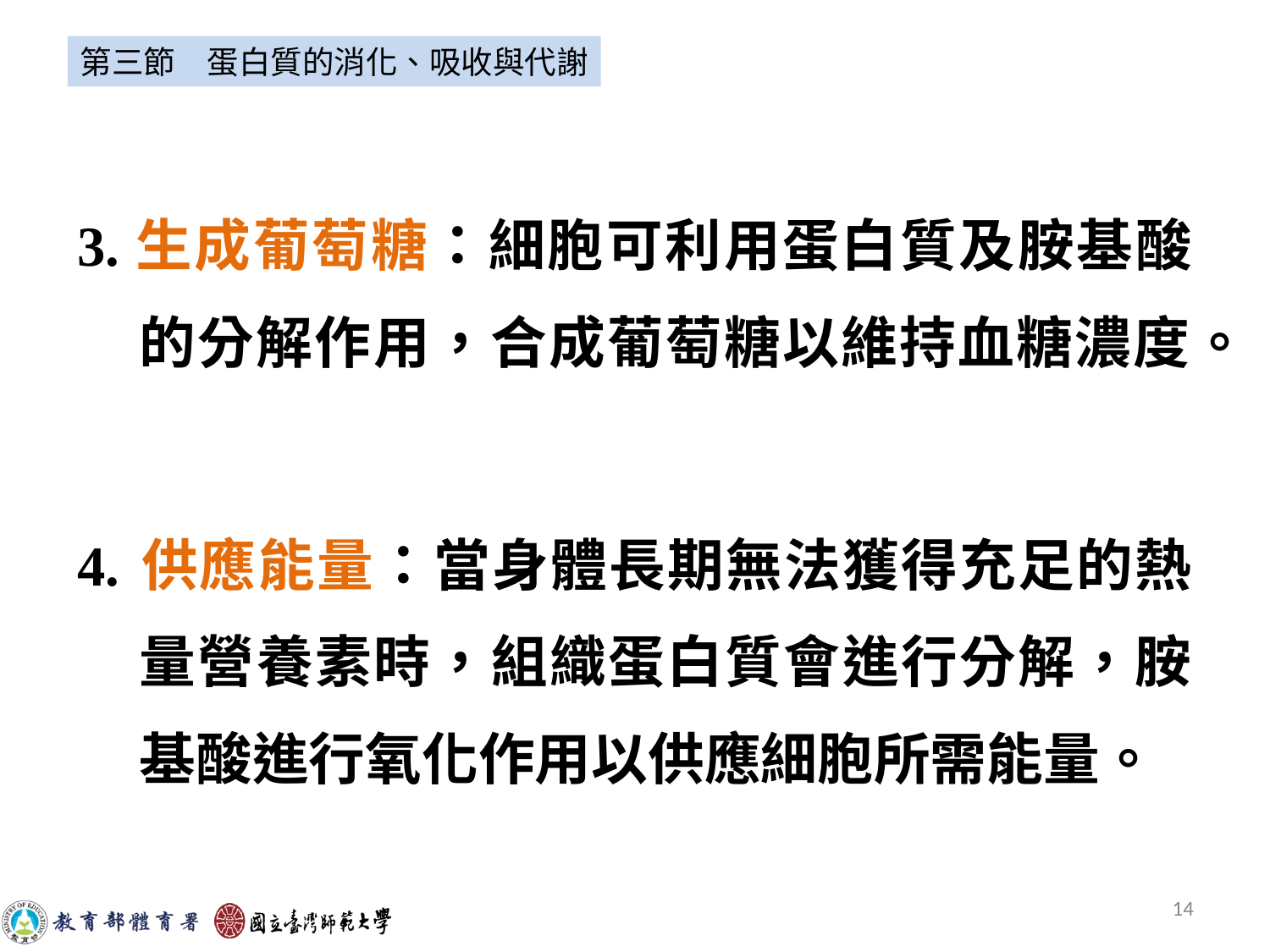

第三節　蛋白質的消化、吸收與代謝
3.生成葡萄糖：細胞可利用蛋白質及胺基酸的分解作用，合成葡萄糖以維持血糖濃度。

4.	供應能量：當身體長期無法獲得充足的熱量營養素時，組織蛋白質會進行分解，胺基酸進行氧化作用以供應細胞所需能量。
14